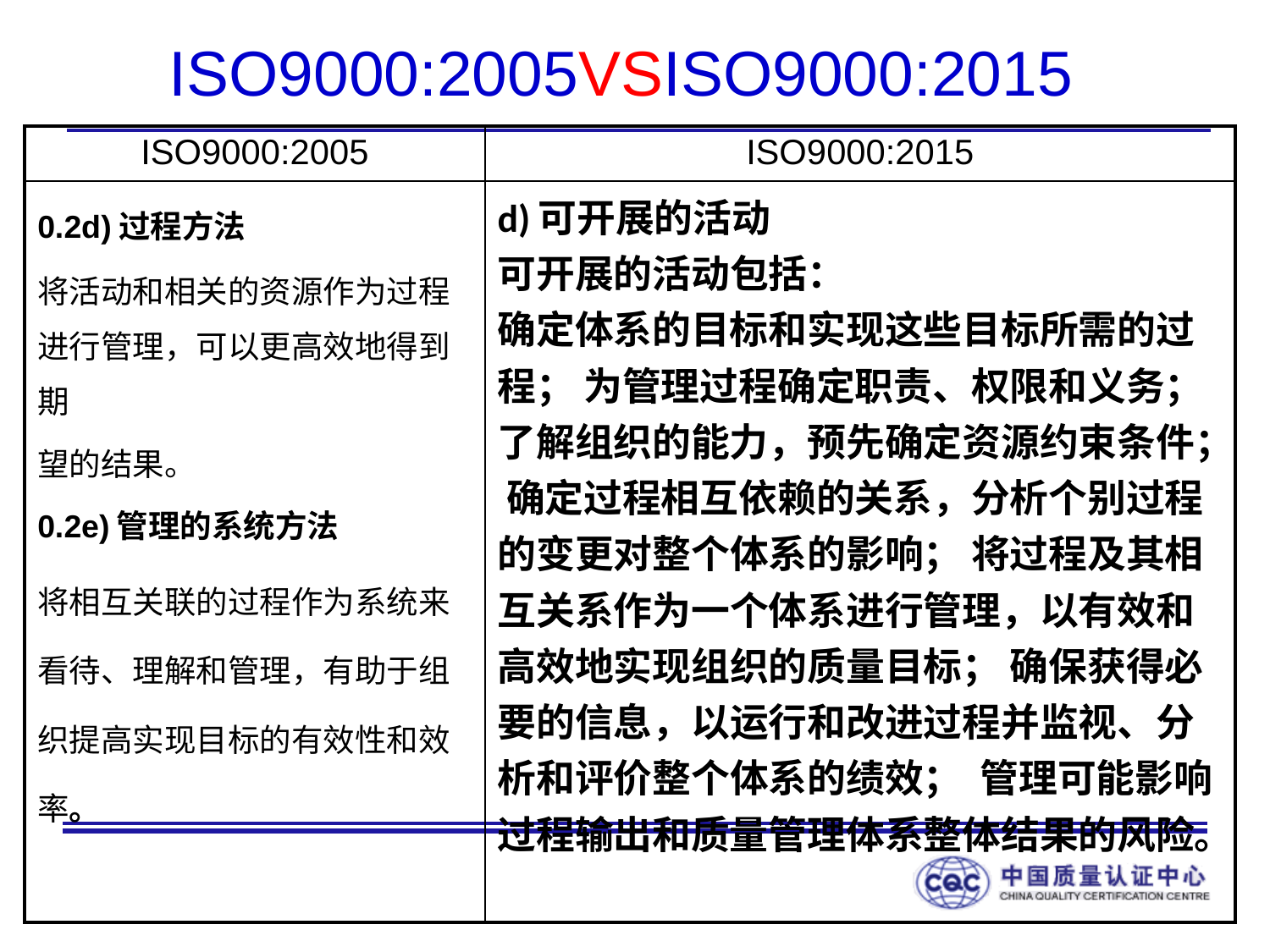

# ISO9000:2005VSISO9000:2015
| ISO9000:2005 | ISO9000:2015 |
| --- | --- |
| 0.2d)过程方法 将活动和相关的资源作为过程进行管理，可以更高效地得到期 望的结果。 0.2e)管理的系统方法 将相互关联的过程作为系统来看待、理解和管理，有助于组织提高实现目标的有效性和效率。 | d)可开展的活动 可开展的活动包括： 确定体系的目标和实现这些目标所需的过程； 为管理过程确定职责、权限和义务； 了解组织的能力，预先确定资源约束条件； 确定过程相互依赖的关系，分析个别过程的变更对整个体系的影响； 将过程及其相互关系作为一个体系进行管理，以有效和高效地实现组织的质量目标； 确保获得必要的信息，以运行和改进过程并监视、分析和评价整个体系的绩效； 管理可能影响过程输出和质量管理体系整体结果的风险。 |